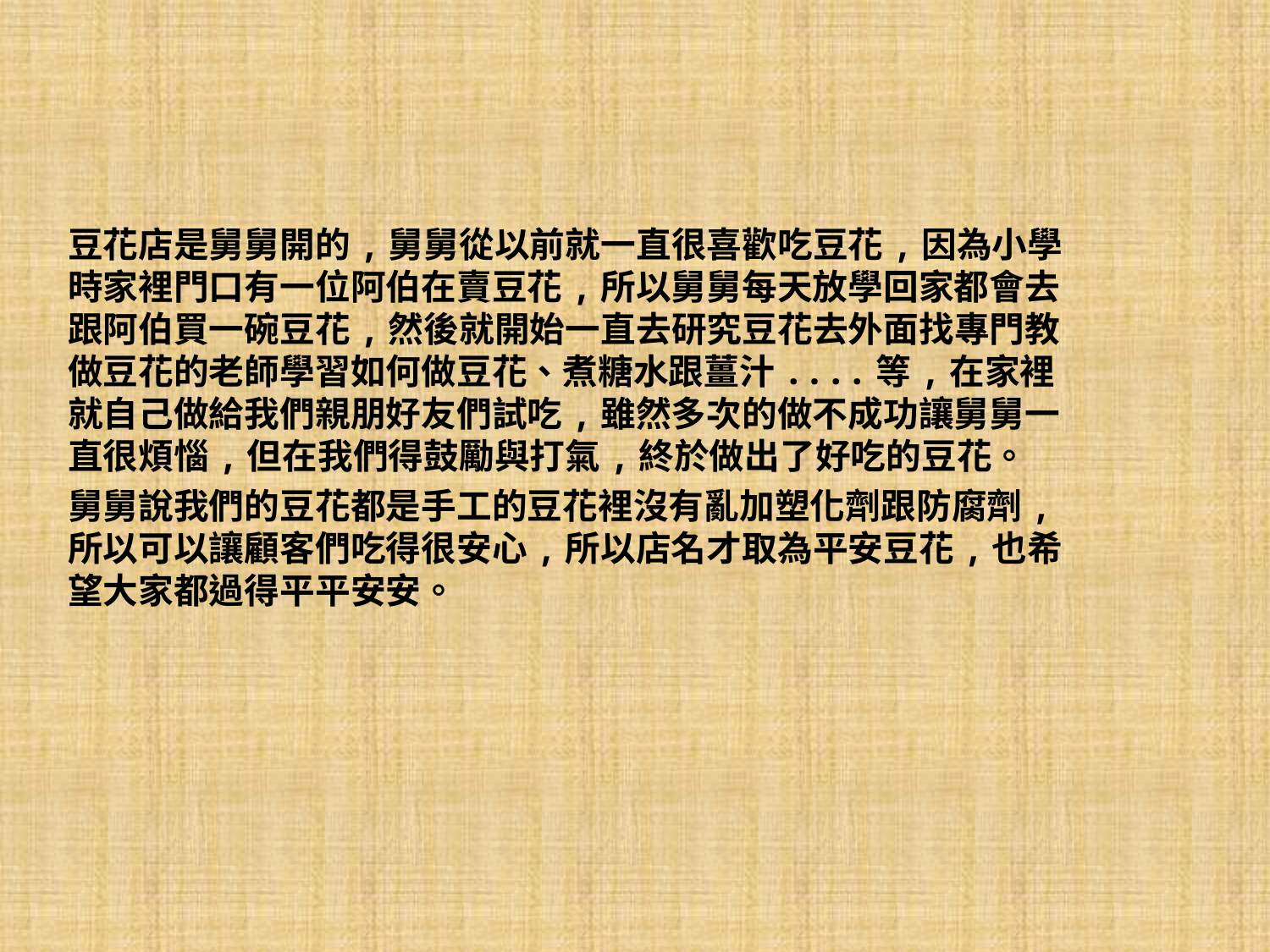

#
豆花店是舅舅開的,舅舅從以前就一直很喜歡吃豆花,因為小學時家裡門口有一位阿伯在賣豆花,所以舅舅每天放學回家都會去跟阿伯買一碗豆花,然後就開始一直去研究豆花去外面找專門教做豆花的老師學習如何做豆花、煮糖水跟薑汁....等,在家裡就自己做給我們親朋好友們試吃,雖然多次的做不成功讓舅舅一直很煩惱,但在我們得鼓勵與打氣,終於做出了好吃的豆花。
舅舅說我們的豆花都是手工的豆花裡沒有亂加塑化劑跟防腐劑,所以可以讓顧客們吃得很安心,所以店名才取為平安豆花,也希望大家都過得平平安安。